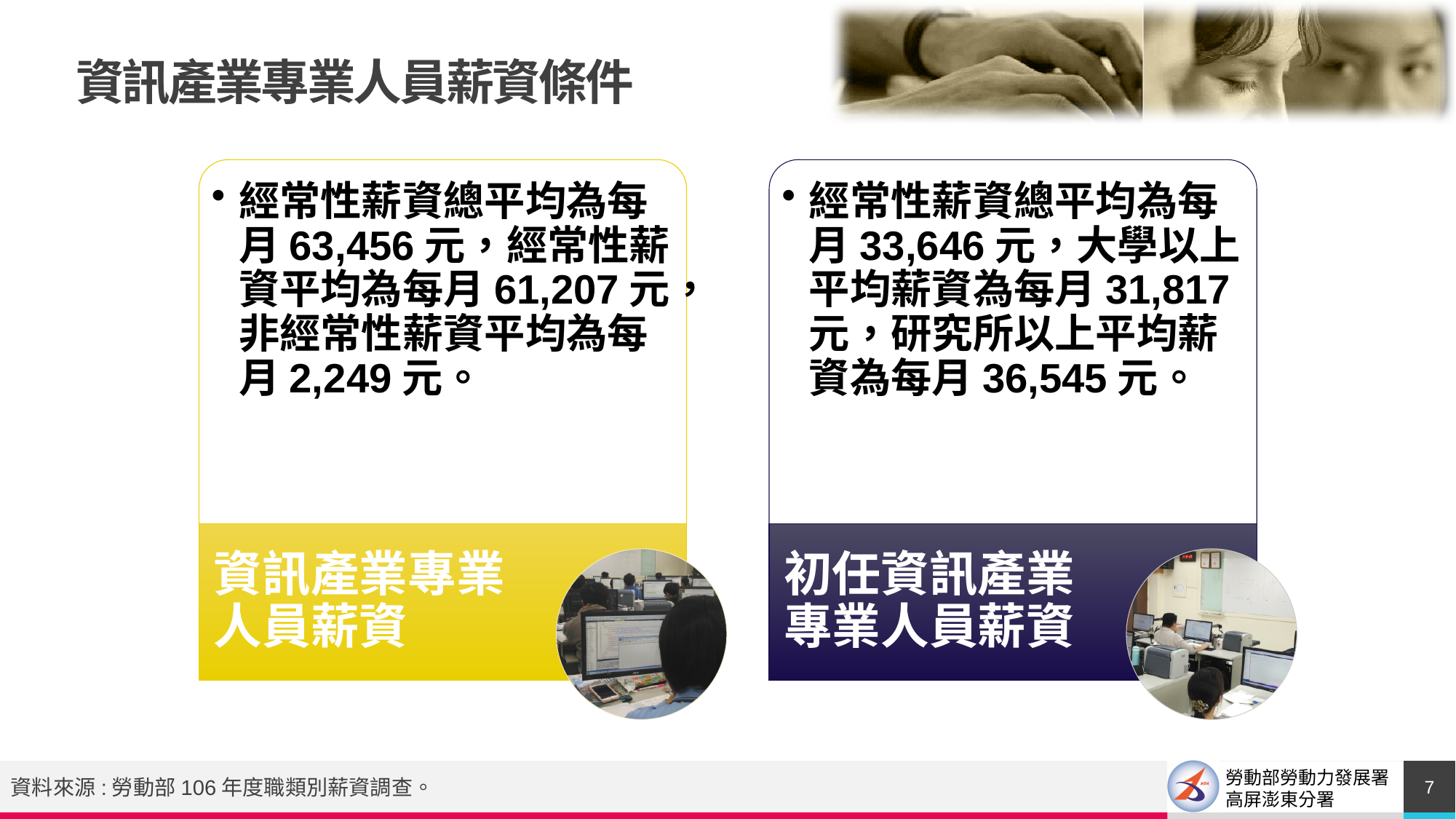

資訊產業專業人員薪資條件
經常性薪資總平均為每月63,456元，經常性薪資平均為每月61,207元，非經常性薪資平均為每月2,249元。
資訊產業專業人員薪資
經常性薪資總平均為每月33,646元，大學以上平均薪資為每月31,817元，研究所以上平均薪資為每月36,545元。
初任資訊產業專業人員薪資
7
資料來源:勞動部106年度職類別薪資調查。